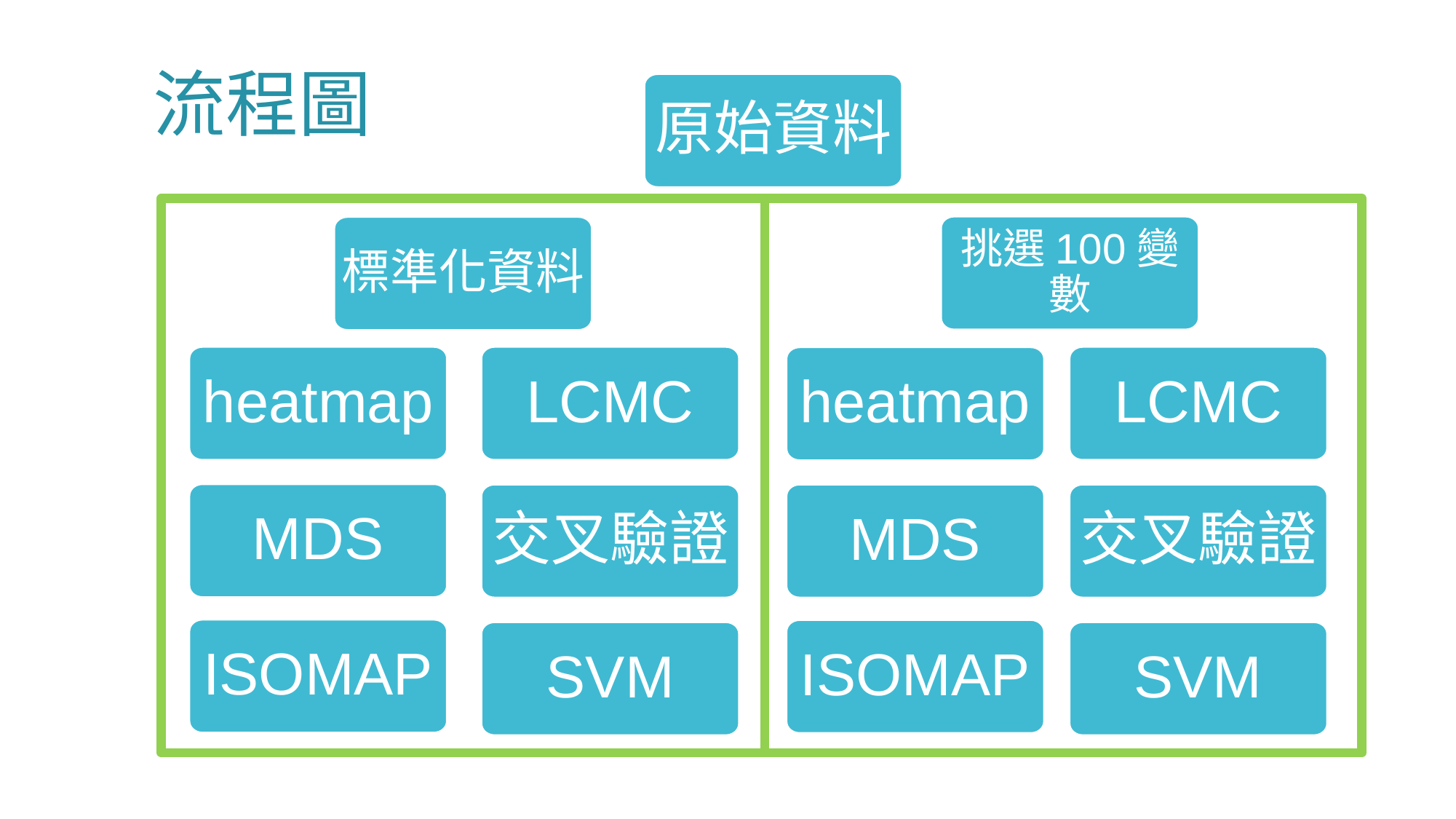

流程圖
原始資料

挑選100變數
標準化資料
heatmap
LCMC
LCMC
heatmap
MDS
交叉驗證
MDS
交叉驗證
ISOMAP
ISOMAP
SVM
SVM